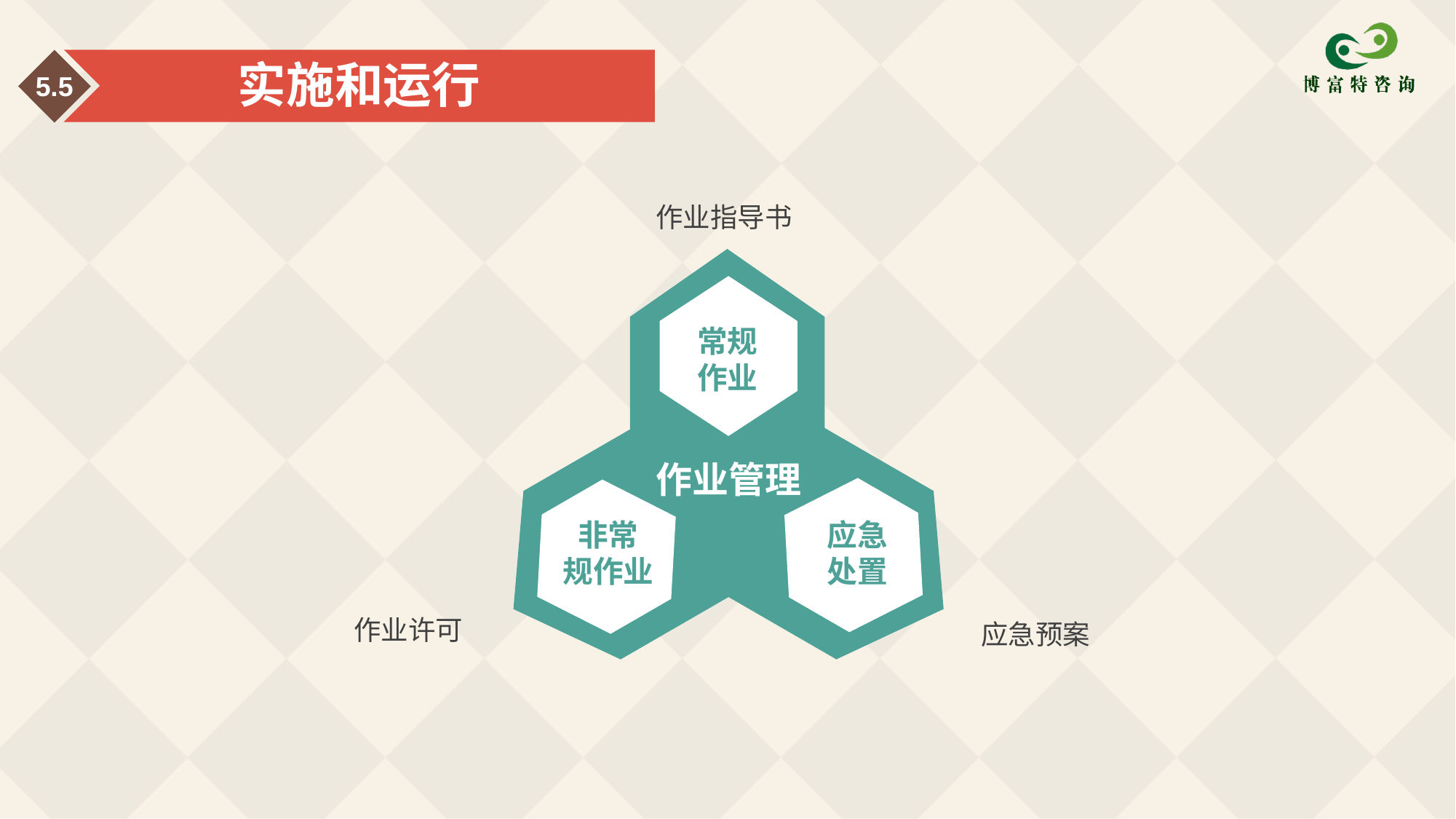

实施和运行

5.5
作业指导书

常规
作业
作业管理
非常
规作业
应急
处置
作业许可
应急预案